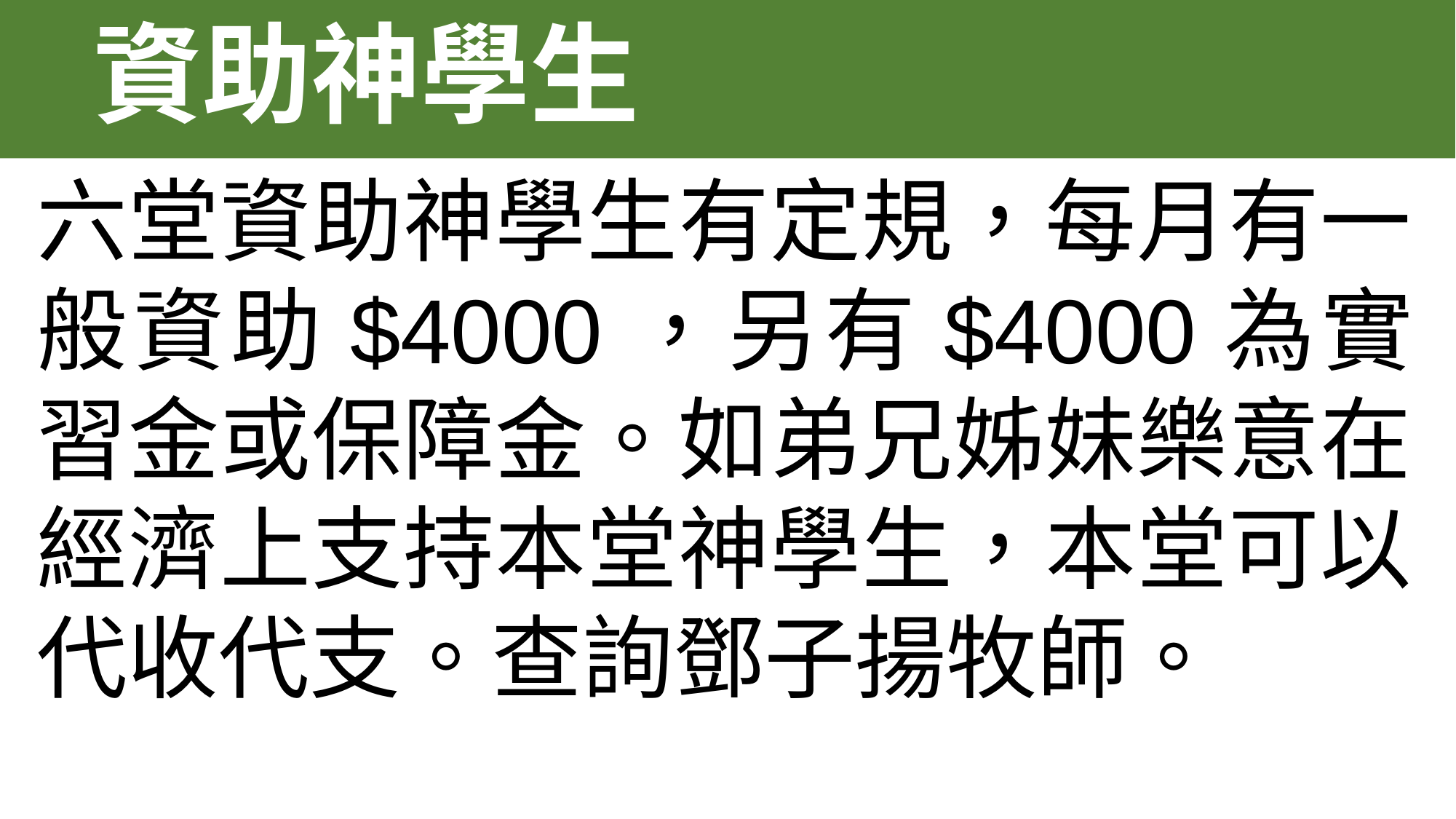

資助神學生
六堂資助神學生有定規，每月有一般資助$4000，另有$4000為實習金或保障金。如弟兄姊妹樂意在經濟上支持本堂神學生，本堂可以代收代支。查詢鄧子揚牧師。